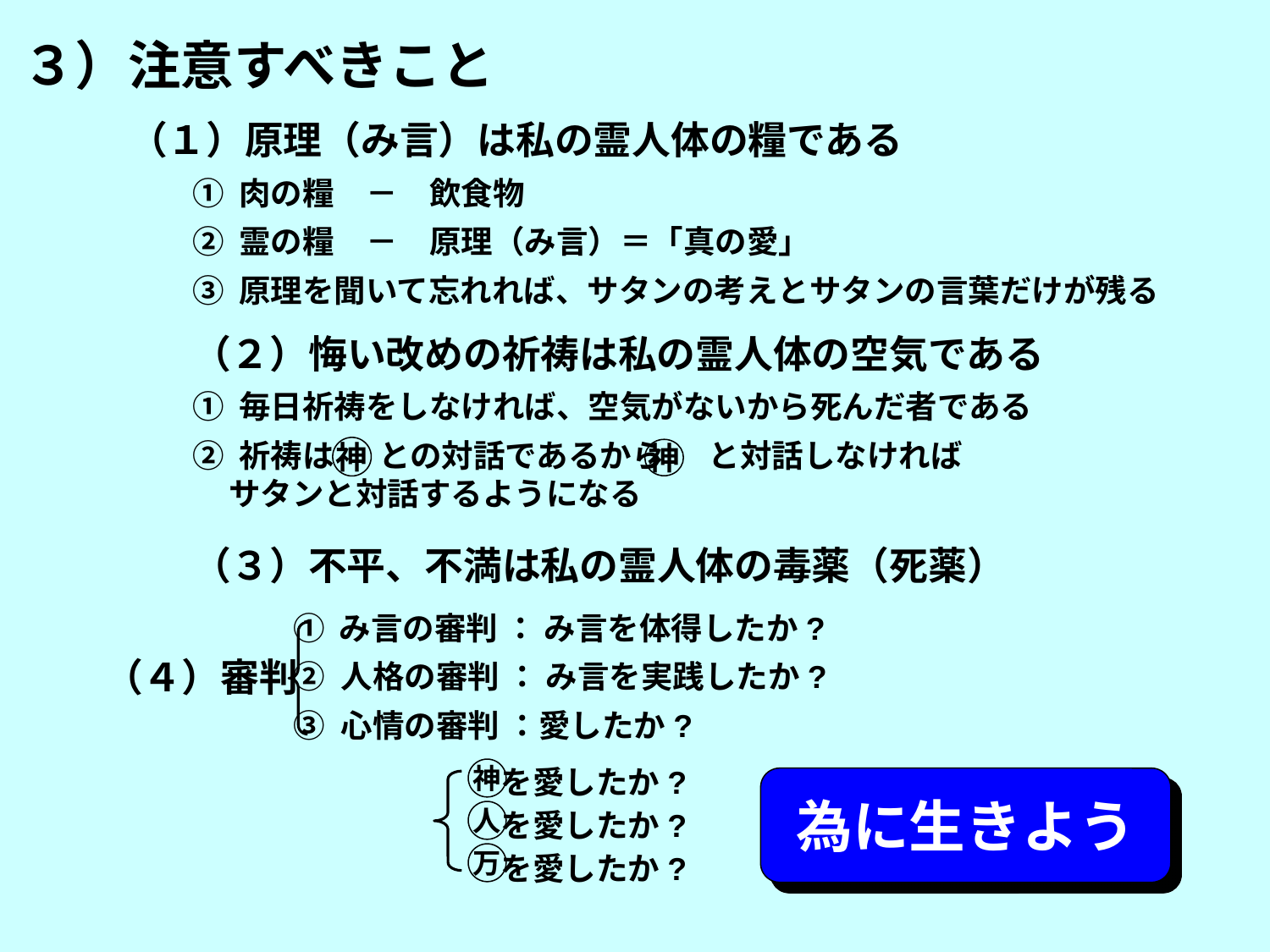

３）注意すべきこと
（１）原理（み言）は私の霊人体の糧である
① 肉の糧　－　飲食物
② 霊の糧　－　原理（み言）＝「真の愛」
③ 原理を聞いて忘れれば、サタンの考えとサタンの言葉だけが残る

（２）悔い改めの祈祷は私の霊人体の空気である
① 毎日祈祷をしなければ、空気がないから死んだ者である
② 祈祷は     との対話であるから     と対話しなければ
    サタンと対話するようになる

（３）不平、不満は私の霊人体の毒薬（死薬）
神
神
① み言の審判 ： み言を体得したか?
② 人格の審判 ： み言を実践したか?
③ 心情の審判 ：愛したか?

（４）審判
    を愛したか?
    を愛したか?
    を愛したか?
神
為に生きよう

人
万